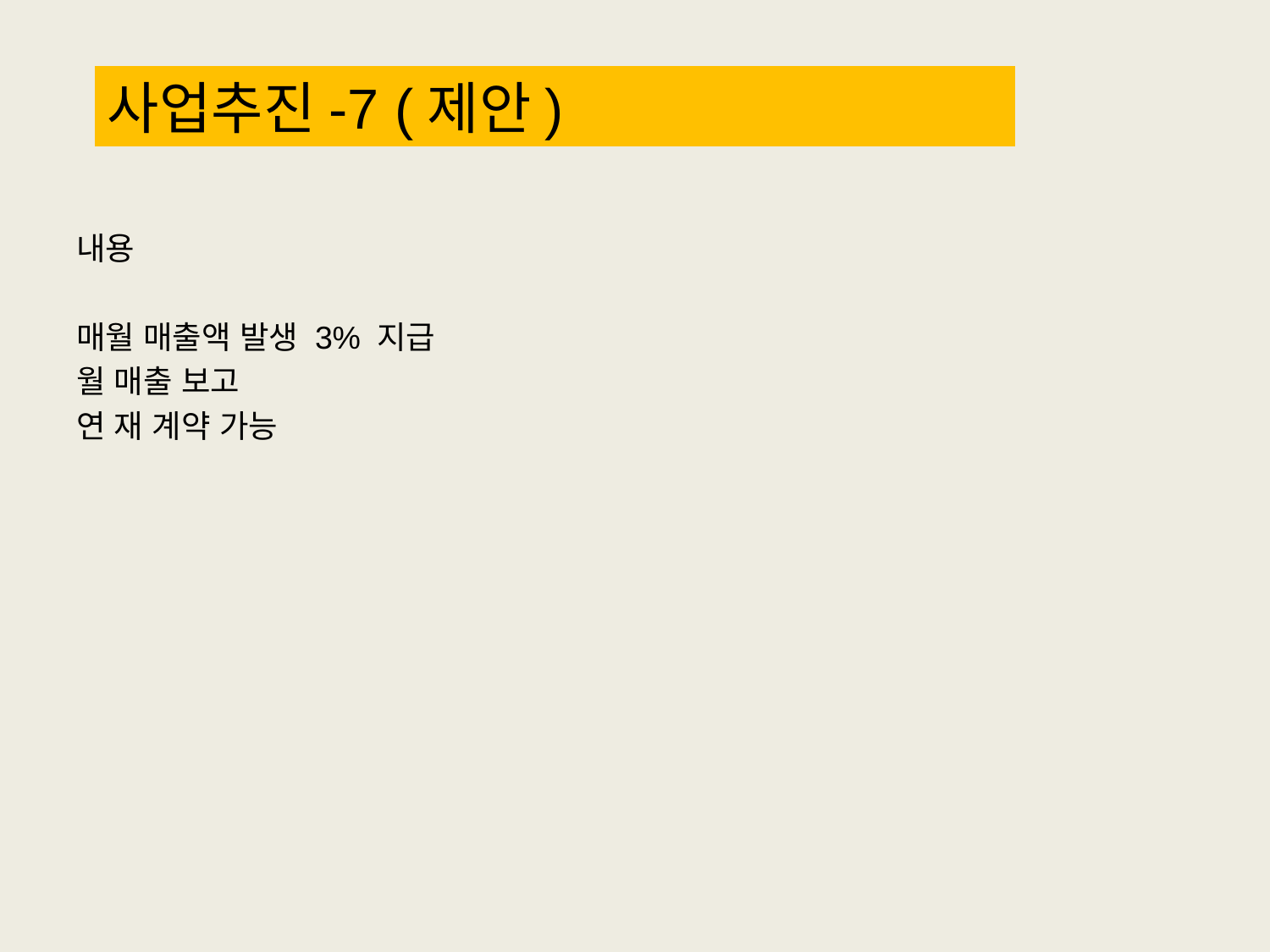

사업추진-7 (제안)
내용

매월 매출액 발생 3% 지급
월 매출 보고
연 재 계약 가능